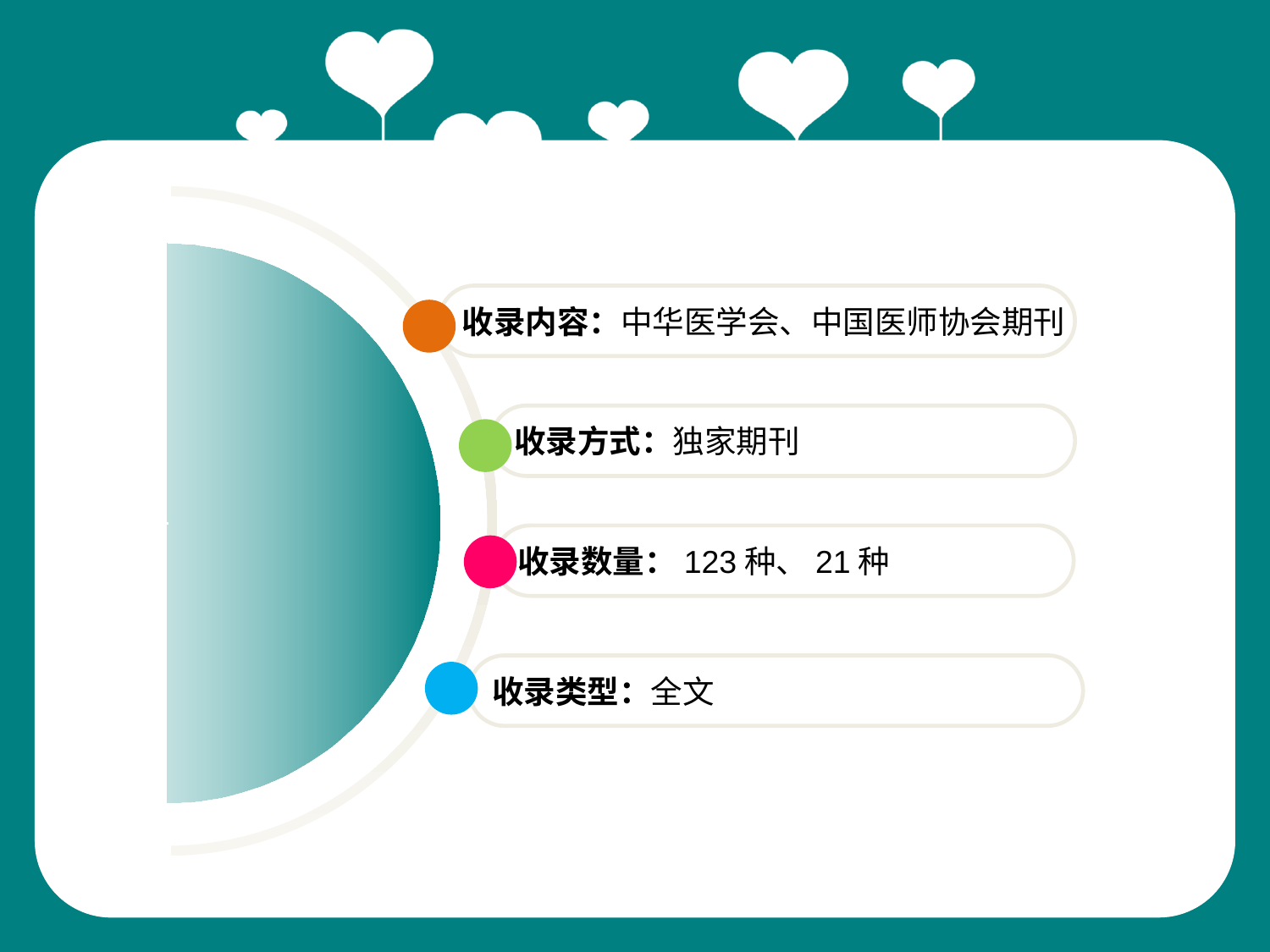

收录内容：中华医学会、中国医师协会期刊

收录方式：独家期刊

收录数量：123种、21种

收录类型：全文